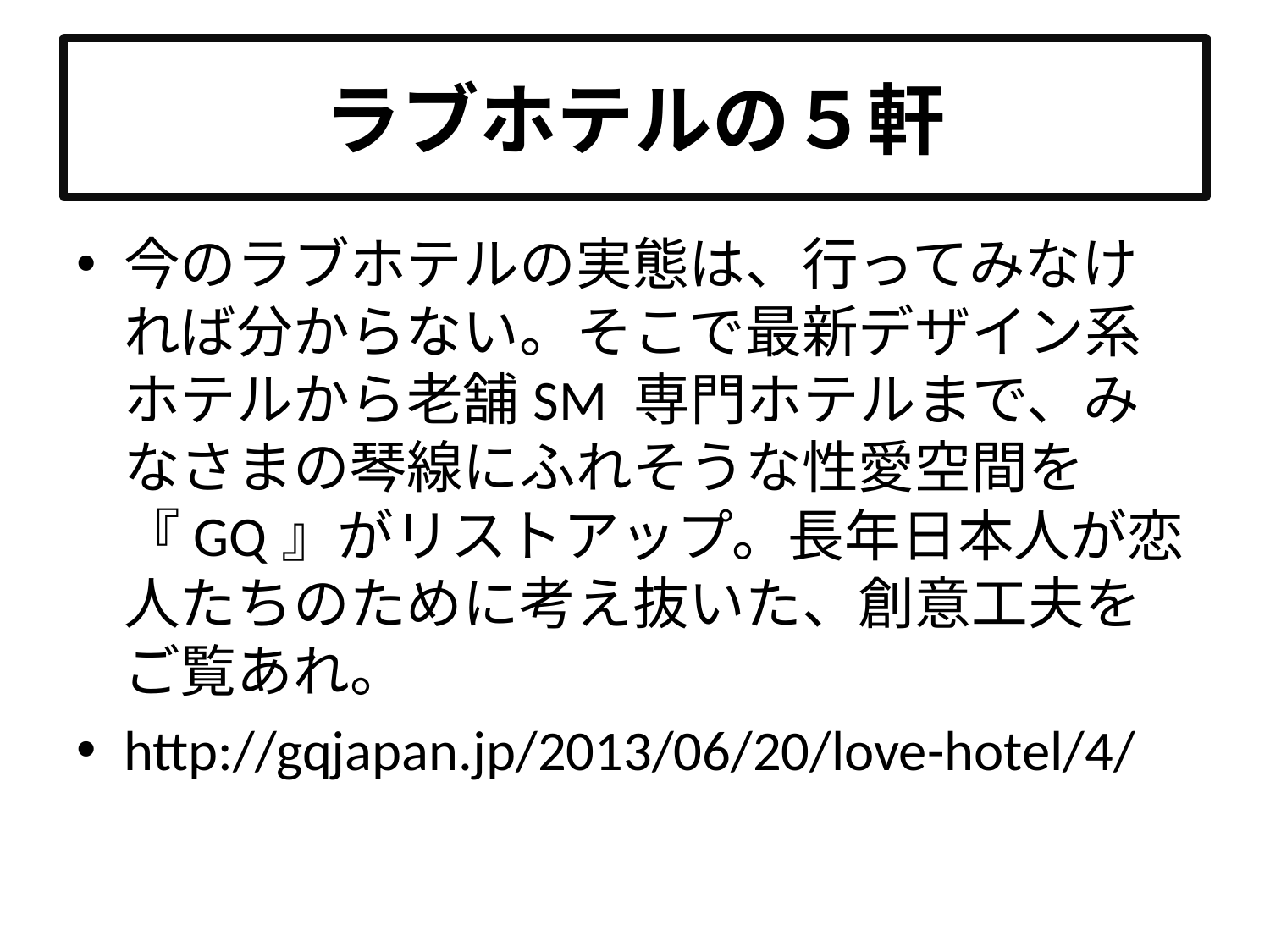

# ラブホテルの５軒
今のラブホテルの実態は、行ってみなければ分からない。そこで最新デザイン系ホテルから老舗SM 専門ホテルまで、みなさまの琴線にふれそうな性愛空間を『GQ』がリストアップ。長年日本人が恋人たちのために考え抜いた、創意工夫をご覧あれ。
http://gqjapan.jp/2013/06/20/love-hotel/4/